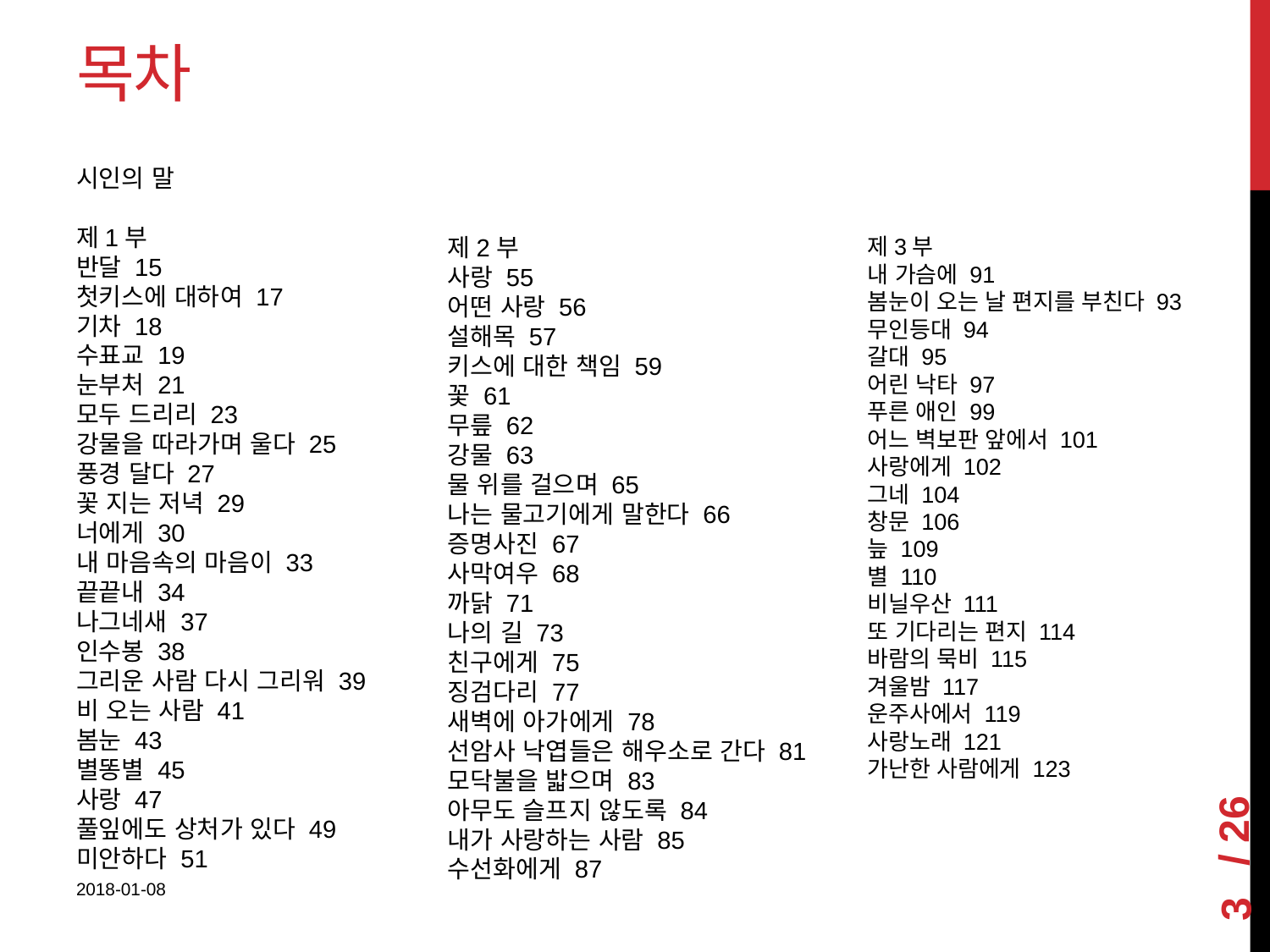

# 목차
시인의 말
제1부
반달 15
첫키스에 대하여 17
기차 18
수표교 19
눈부처 21
모두 드리리 23
강물을 따라가며 울다 25
풍경 달다 27
꽃 지는 저녁 29
너에게 30
내 마음속의 마음이 33
끝끝내 34
나그네새 37
인수봉 38
그리운 사람 다시 그리워 39
비 오는 사람 41
봄눈 43
별똥별 45
사랑 47
풀잎에도 상처가 있다 49
미안하다 51
제2부
사랑 55
어떤 사랑 56
설해목 57
키스에 대한 책임 59
꽃 61
무릎 62
강물 63
물 위를 걸으며 65
나는 물고기에게 말한다 66
증명사진 67
사막여우 68
까닭 71
나의 길 73
친구에게 75
징검다리 77
새벽에 아가에게 78
선암사 낙엽들은 해우소로 간다 81
모닥불을 밟으며 83
아무도 슬프지 않도록 84
내가 사랑하는 사람 85
수선화에게 87
제3부
내 가슴에 91
봄눈이 오는 날 편지를 부친다 93
무인등대 94
갈대 95
어린 낙타 97
푸른 애인 99
어느 벽보판 앞에서 101
사랑에게 102
그네 104
창문 106
늪 109
별 110
비닐우산 111
또 기다리는 편지 114
바람의 묵비 115
겨울밤 117
운주사에서 119
사랑노래 121
가난한 사람에게 123
3
2018-01-08